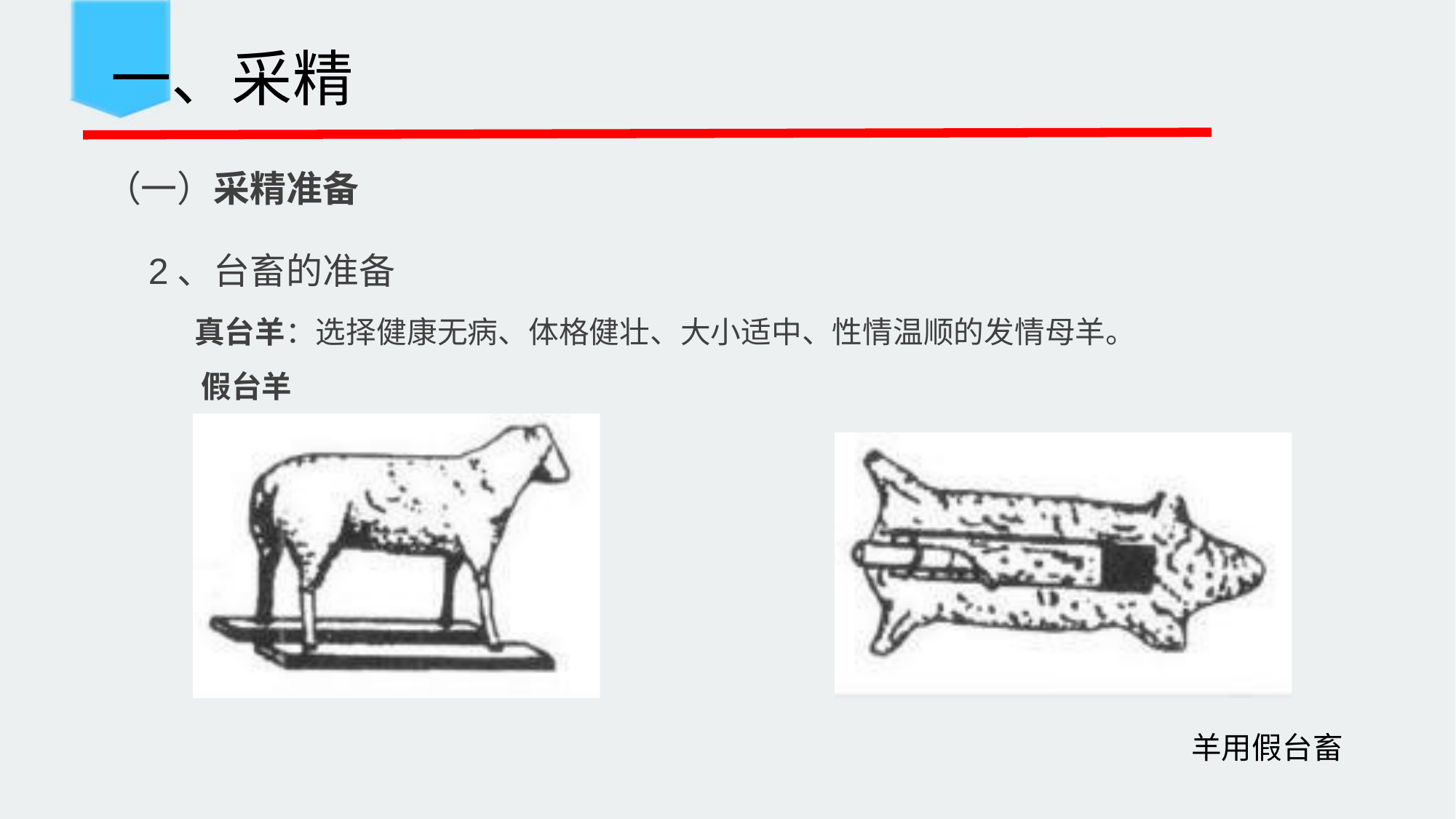

一、采精
  （一）采精准备

2、台畜的准备
真台羊：选择健康无病、体格健壮、大小适中、性情温顺的发情母羊。 假台羊

羊用假台畜